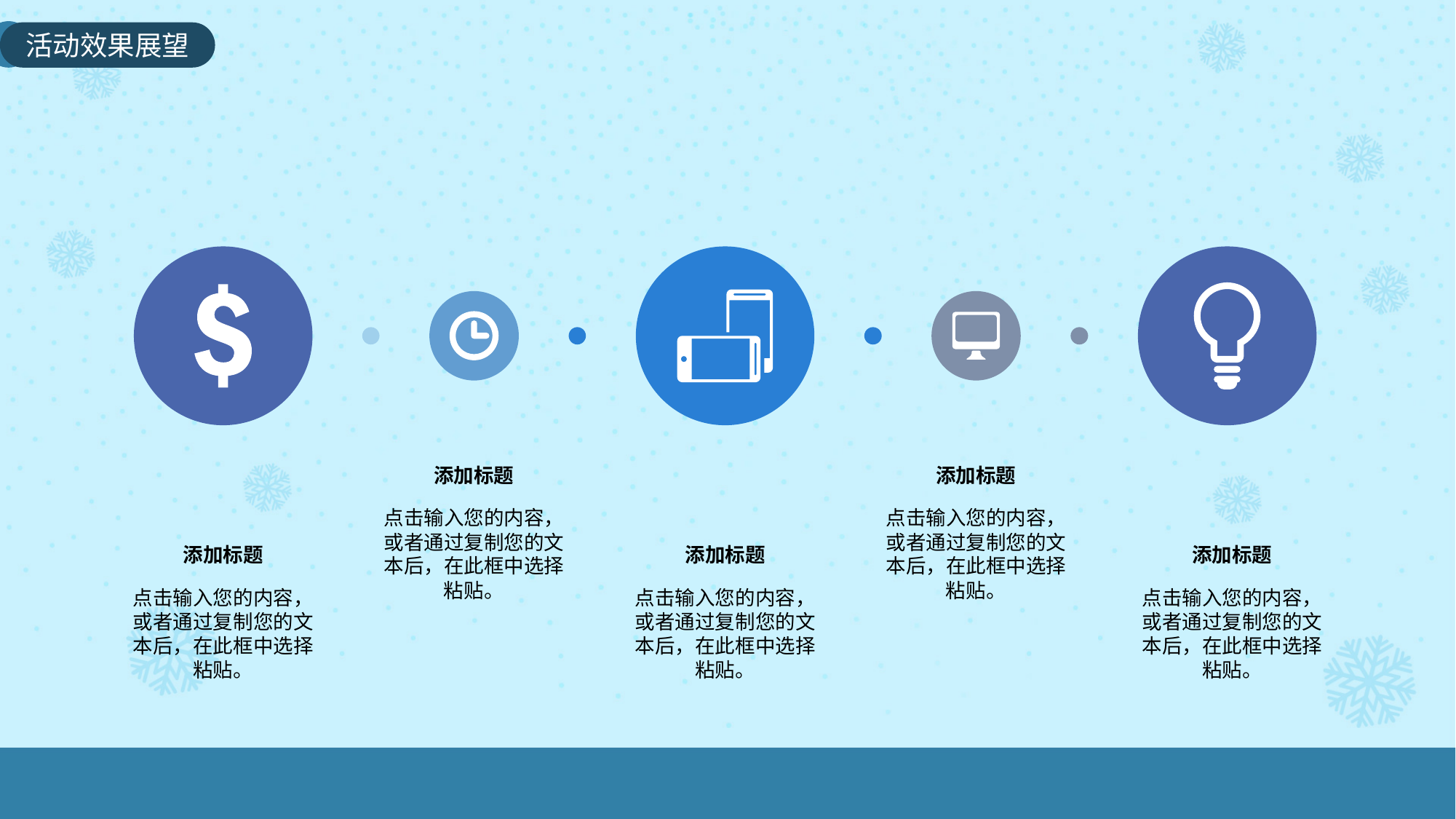

活动效果展望

添加标题
添加标题
点击输入您的内容，或者通过复制您的文本后，在此框中选择粘贴。
点击输入您的内容，或者通过复制您的文本后，在此框中选择粘贴。
添加标题
添加标题
添加标题
点击输入您的内容，或者通过复制您的文本后，在此框中选择粘贴。
点击输入您的内容，或者通过复制您的文本后，在此框中选择粘贴。
点击输入您的内容，或者通过复制您的文本后，在此框中选择粘贴。